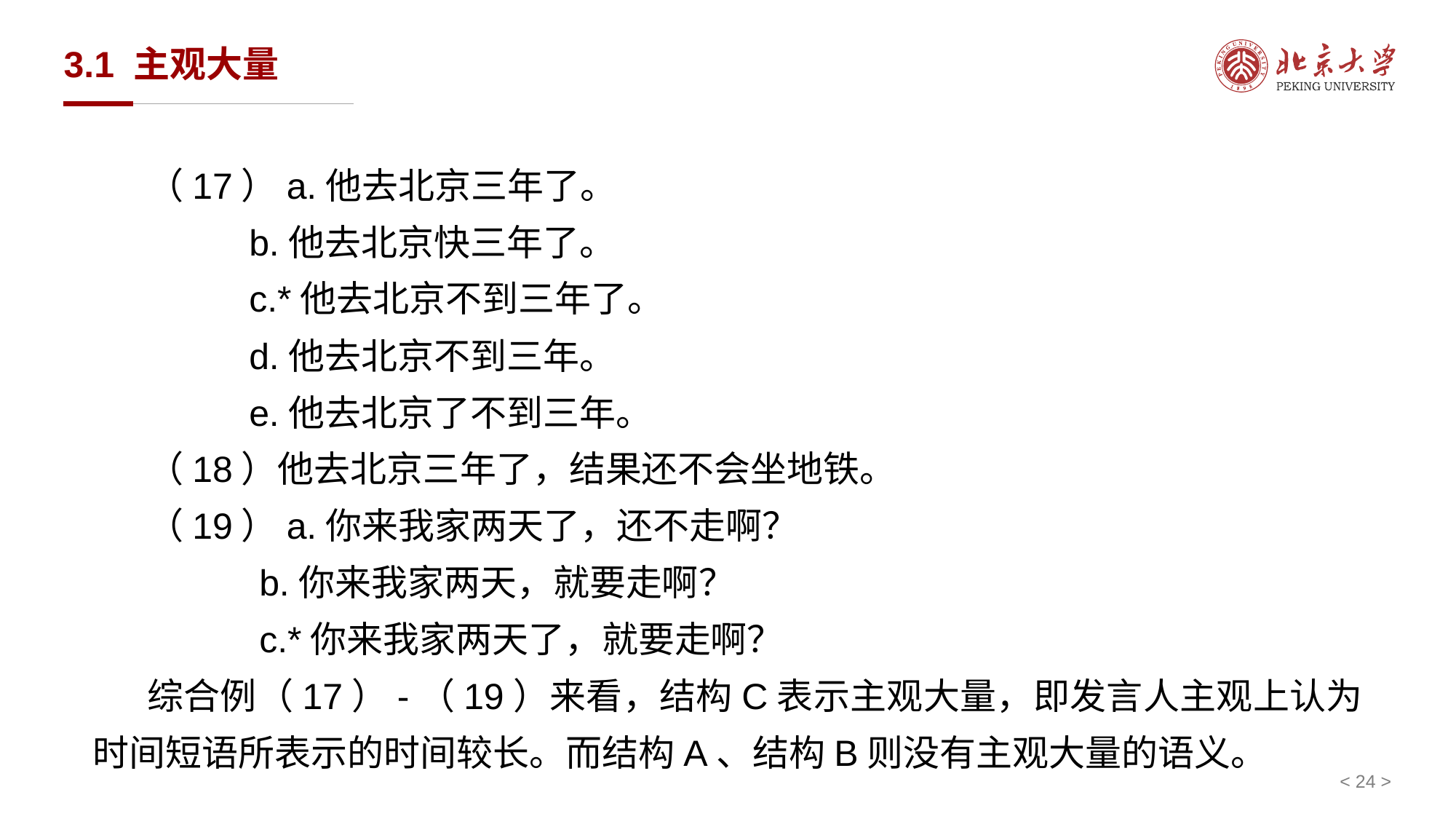

# 3.1 主观大量
（17）a.他去北京三年了。
          b.他去北京快三年了。
          c.*他去北京不到三年了。
          d.他去北京不到三年。
          e.他去北京了不到三年。
（18）他去北京三年了，结果还不会坐地铁。
（19）a.你来我家两天了，还不走啊？
           b.你来我家两天，就要走啊？
           c.*你来我家两天了，就要走啊？
综合例（17）-（19）来看，结构C表示主观大量，即发言人主观上认为时间短语所表示的时间较长。而结构A、结构B则没有主观大量的语义。
< 24 >